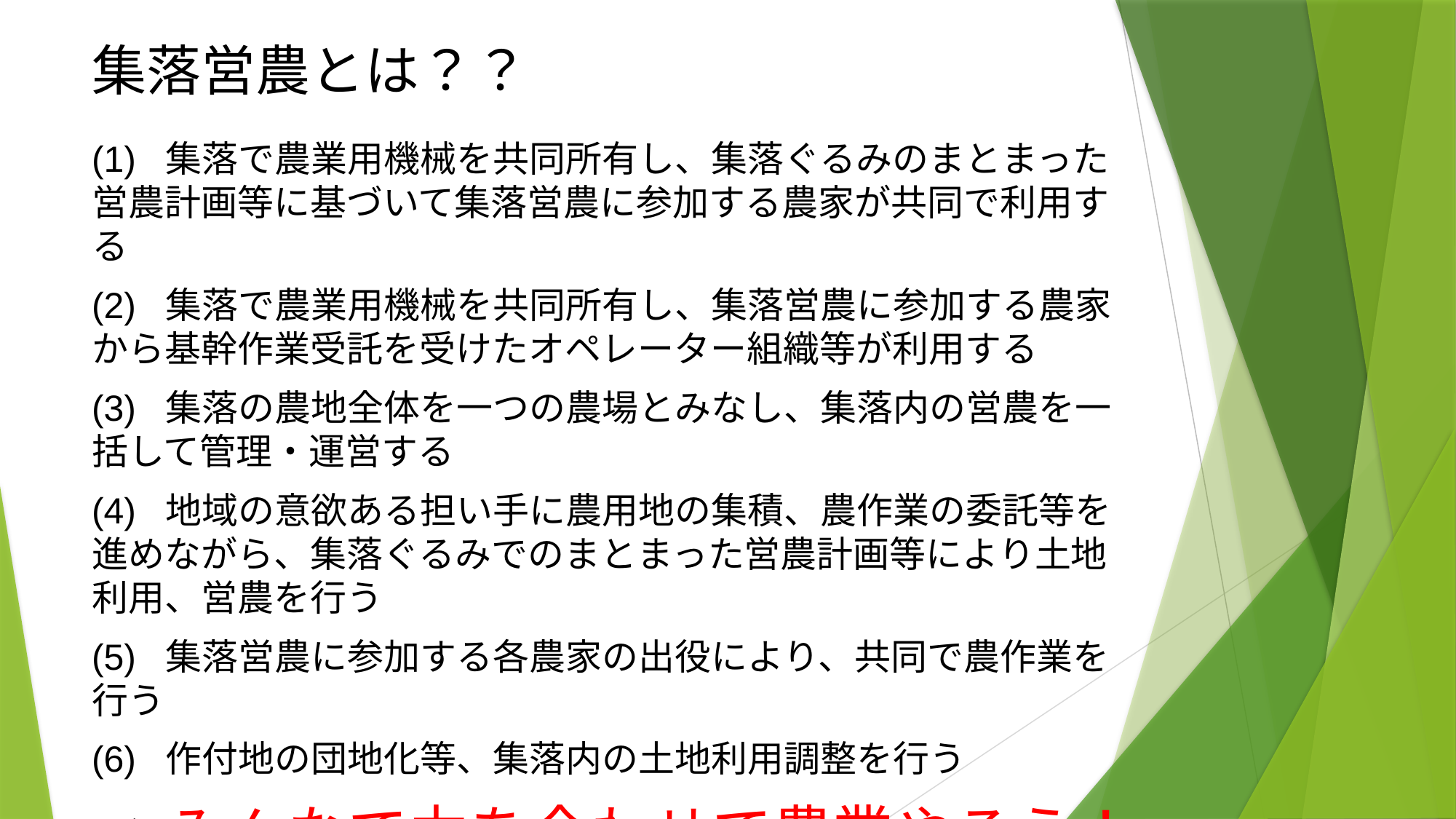

# 集落営農とは？？
(1)  集落で農業用機械を共同所有し、集落ぐるみのまとまった営農計画等に基づいて集落営農に参加する農家が共同で利用する
(2)  集落で農業用機械を共同所有し、集落営農に参加する農家から基幹作業受託を受けたオペレーター組織等が利用する
(3)  集落の農地全体を一つの農場とみなし、集落内の営農を一括して管理・運営する
(4)  地域の意欲ある担い手に農用地の集積、農作業の委託等を進めながら、集落ぐるみでのまとまった営農計画等により土地利用、営農を行う
(5)  集落営農に参加する各農家の出役により、共同で農作業を行う
(6)  作付地の団地化等、集落内の土地利用調整を行う
→みんなで力を合わせて農業やろう！